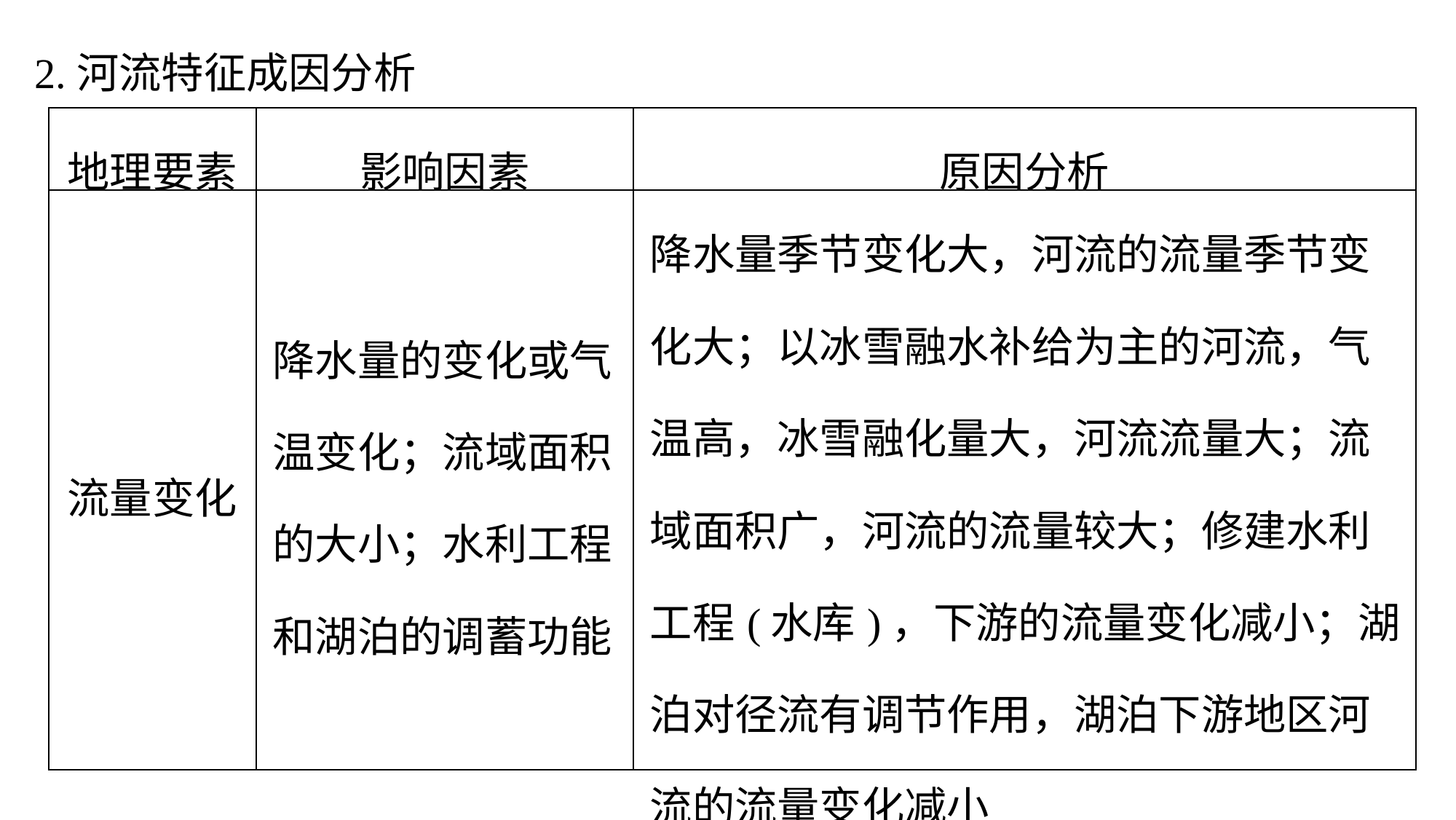

2.河流特征成因分析
| 地理要素 | 影响因素 | 原因分析 |
| --- | --- | --- |
| 流量变化 | 降水量的变化或气温变化；流域面积的大小；水利工程和湖泊的调蓄功能 | 降水量季节变化大，河流的流量季节变化大；以冰雪融水补给为主的河流，气温高，冰雪融化量大，河流流量大；流域面积广，河流的流量较大；修建水利工程(水库)，下游的流量变化减小；湖泊对径流有调节作用，湖泊下游地区河流的流量变化减小 |